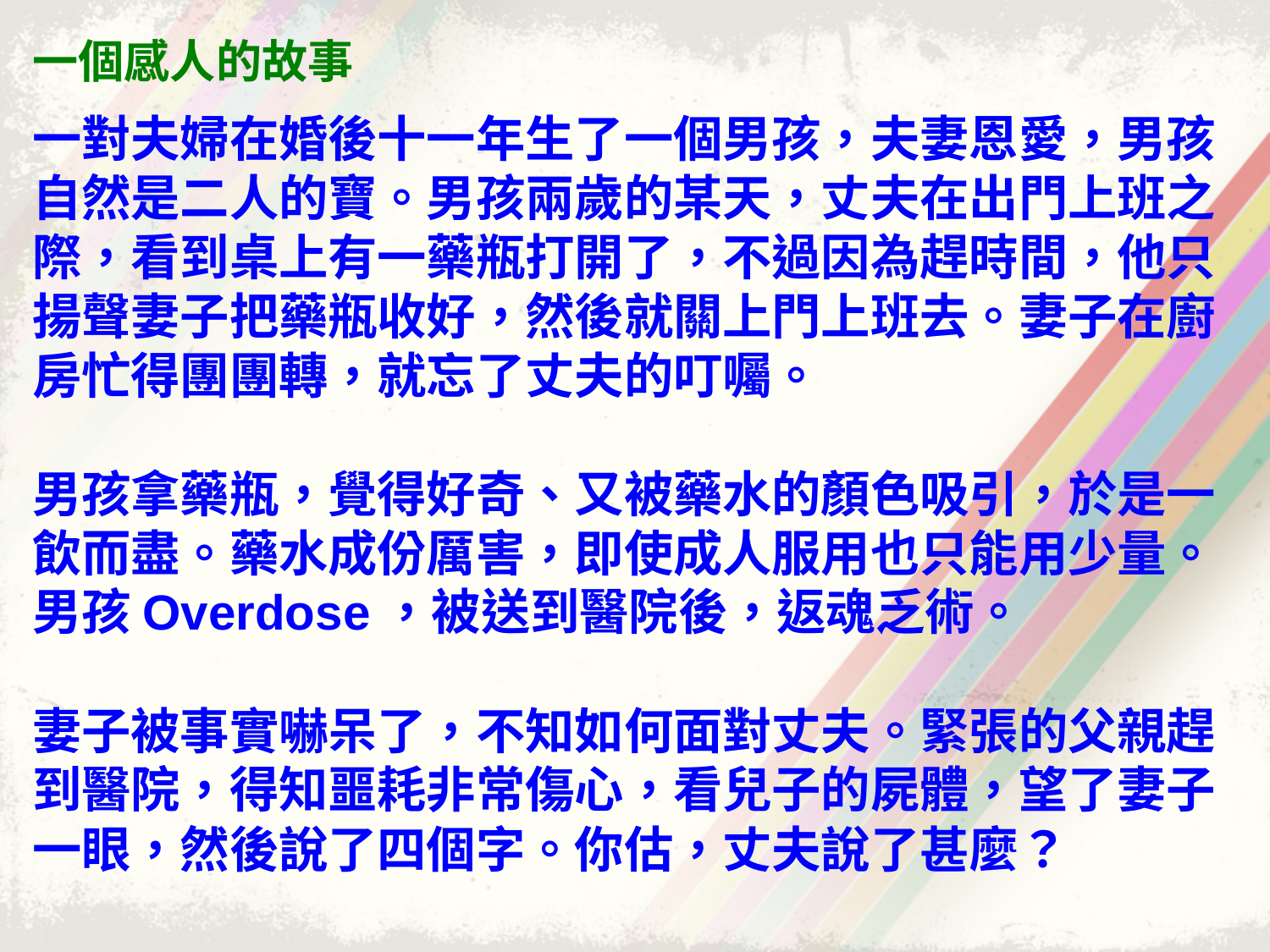

一個感人的故事
一對夫婦在婚後十一年生了一個男孩，夫妻恩愛，男孩自然是二人的寶。男孩兩歲的某天，丈夫在出門上班之際，看到桌上有一藥瓶打開了，不過因為趕時間，他只揚聲妻子把藥瓶收好，然後就關上門上班去。妻子在廚房忙得團團轉，就忘了丈夫的叮囑。

男孩拿藥瓶，覺得好奇、又被藥水的顏色吸引，於是一飲而盡。藥水成份厲害，即使成人服用也只能用少量。男孩Overdose，被送到醫院後，返魂乏術。

妻子被事實嚇呆了，不知如何面對丈夫。緊張的父親趕到醫院，得知噩耗非常傷心，看兒子的屍體，望了妻子一眼，然後說了四個字。你估，丈夫說了甚麼？